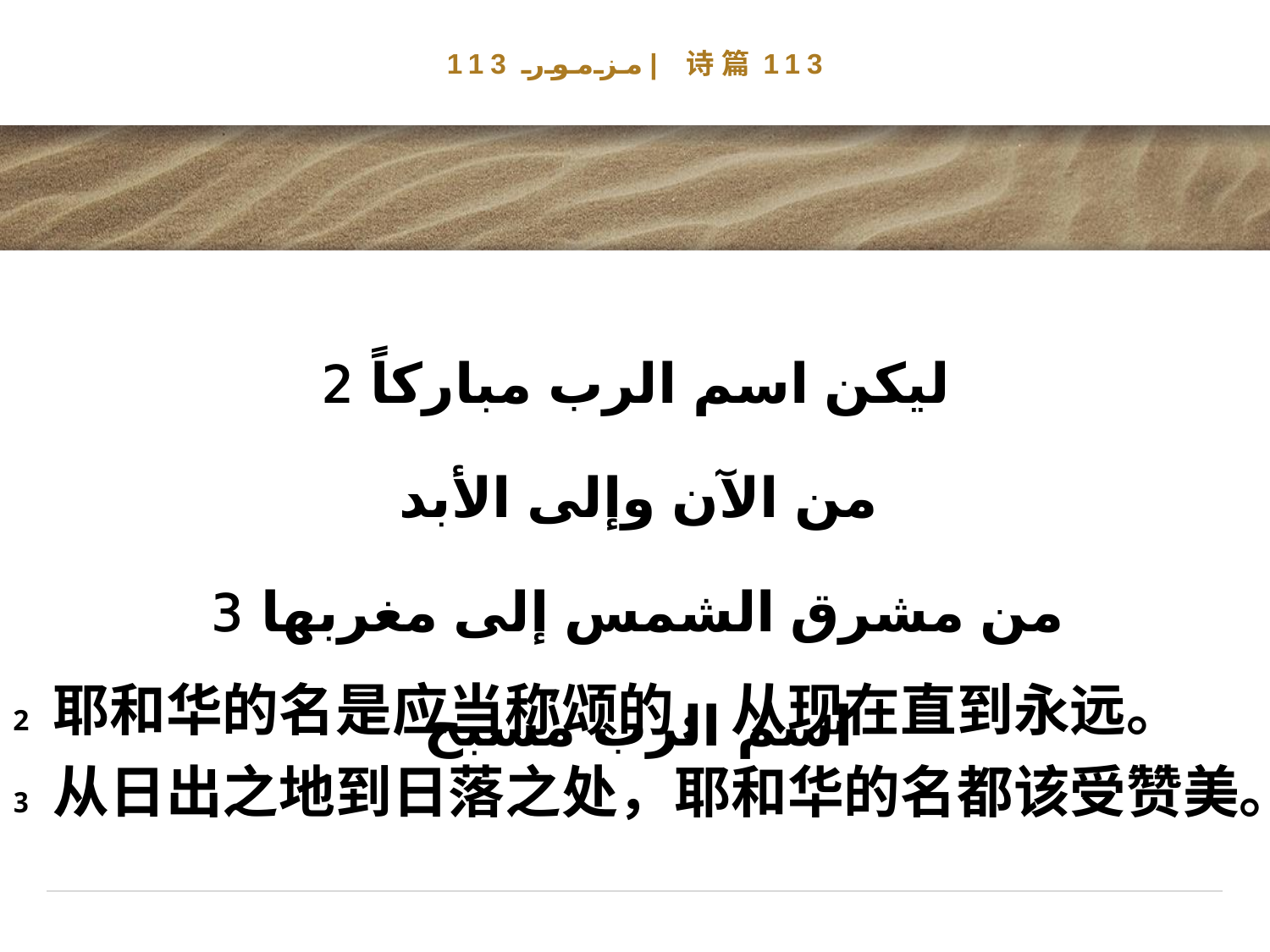

# مزمور 113| 诗篇113
2 ليكن اسم الرب مباركاً
من الآن وإلى الأبد
3 من مشرق الشمس إلى مغربها
اسم الرب مسبح

2 耶和华的名是应当称颂的，从现在直到永远。
3 从日出之地到日落之处，耶和华的名都该受赞美。